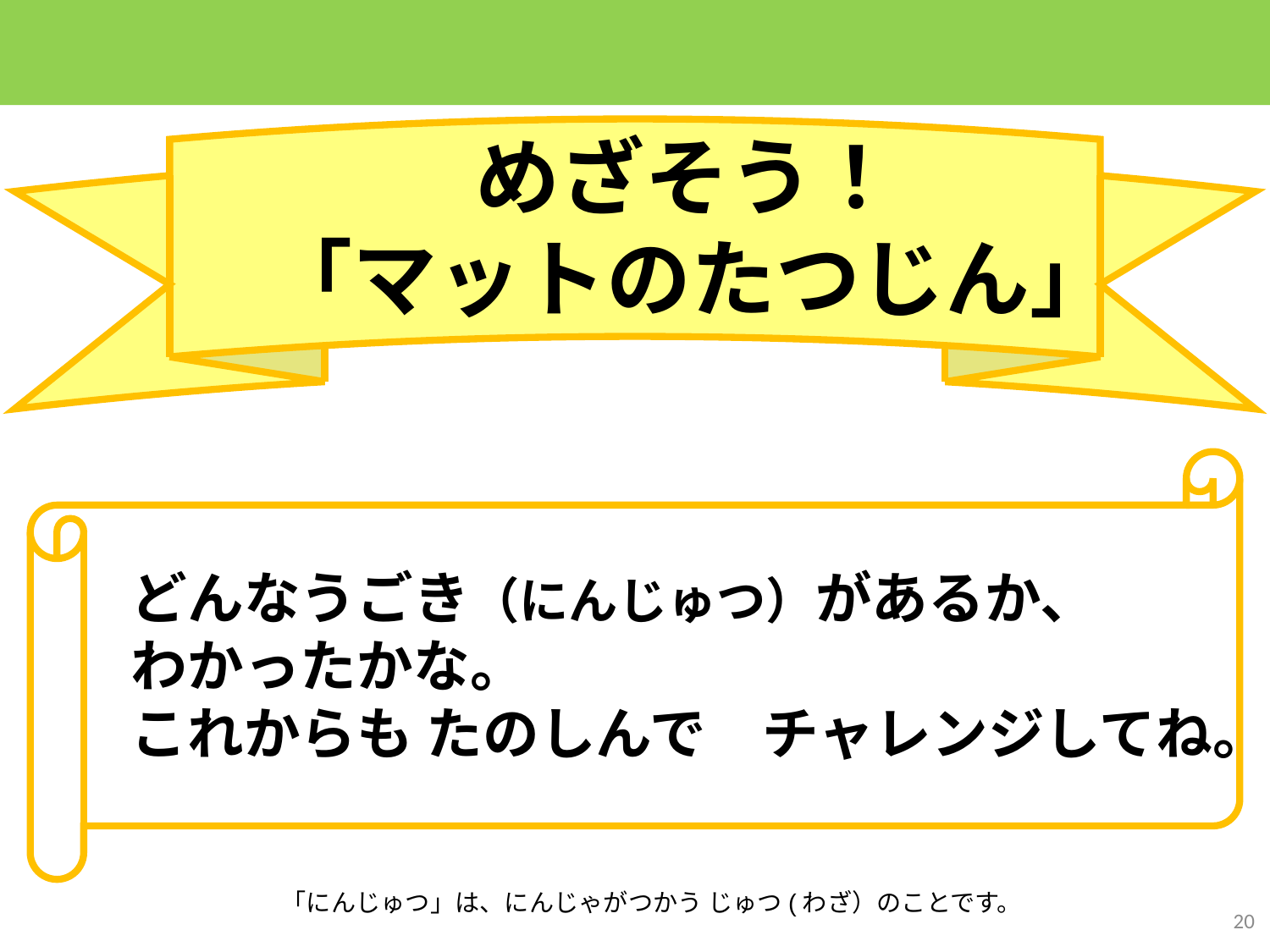

めざそう！
「マットのたつじん」

どんなうごき（にんじゅつ）があるか、
わかったかな。
これからも たのしんで　チャレンジしてね。
「にんじゅつ」は、にんじゃがつかう じゅつ(わざ）のことです。

20